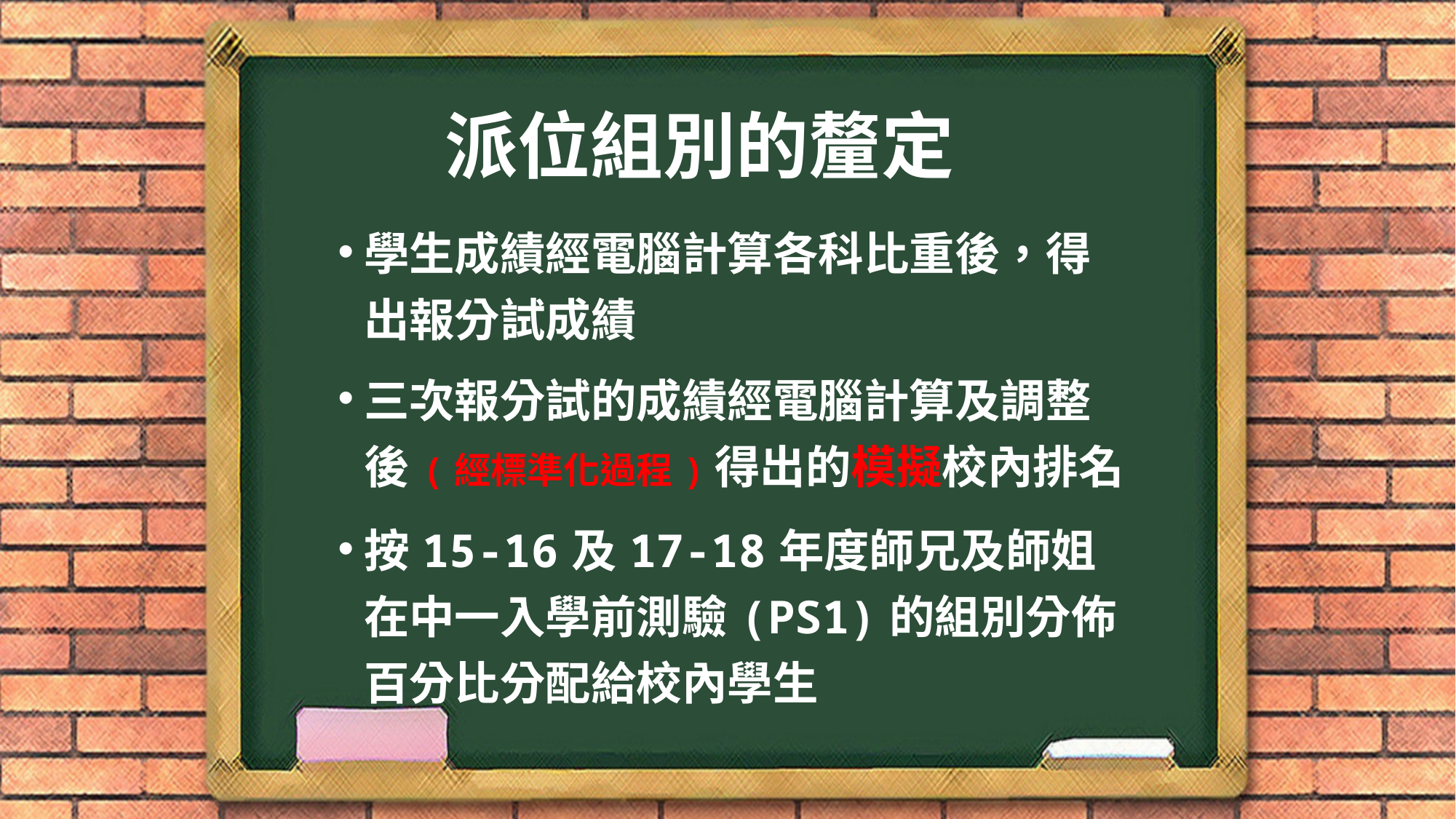

# 派位組別的釐定
學生成績經電腦計算各科比重後，得出報分試成績
三次報分試的成績經電腦計算及調整後(經標準化過程)得出的模擬校內排名
按15-16及17-18年度師兄及師姐在中一入學前測驗(PS1)的組別分佈百分比分配給校內學生